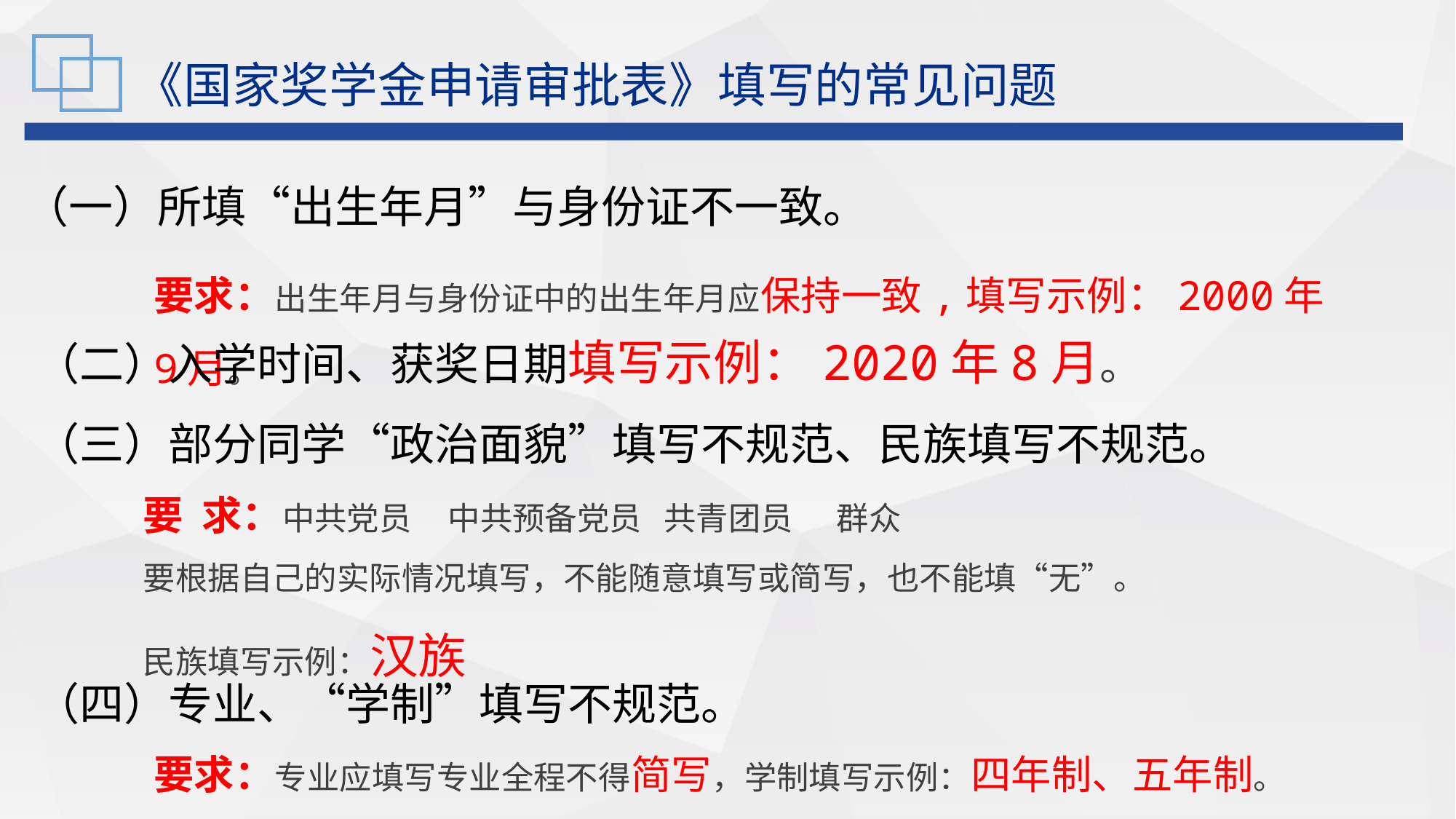

《国家奖学金申请审批表》填写的常见问题

（一）所填“出生年月”与身份证不一致。
要求：出生年月与身份证中的出生年月应保持一致,填写示例：2000年9月。
（二）入学时间、获奖日期填写示例：2020年8月。

（三）部分同学“政治面貌”填写不规范、民族填写不规范。
要  求：中共党员     中共预备党员   共青团员      群众
要根据自己的实际情况填写，不能随意填写或简写，也不能填“无”。
民族填写示例：汉族
（四）专业、“学制”填写不规范。
要求：专业应填写专业全程不得简写，学制填写示例：四年制、五年制。